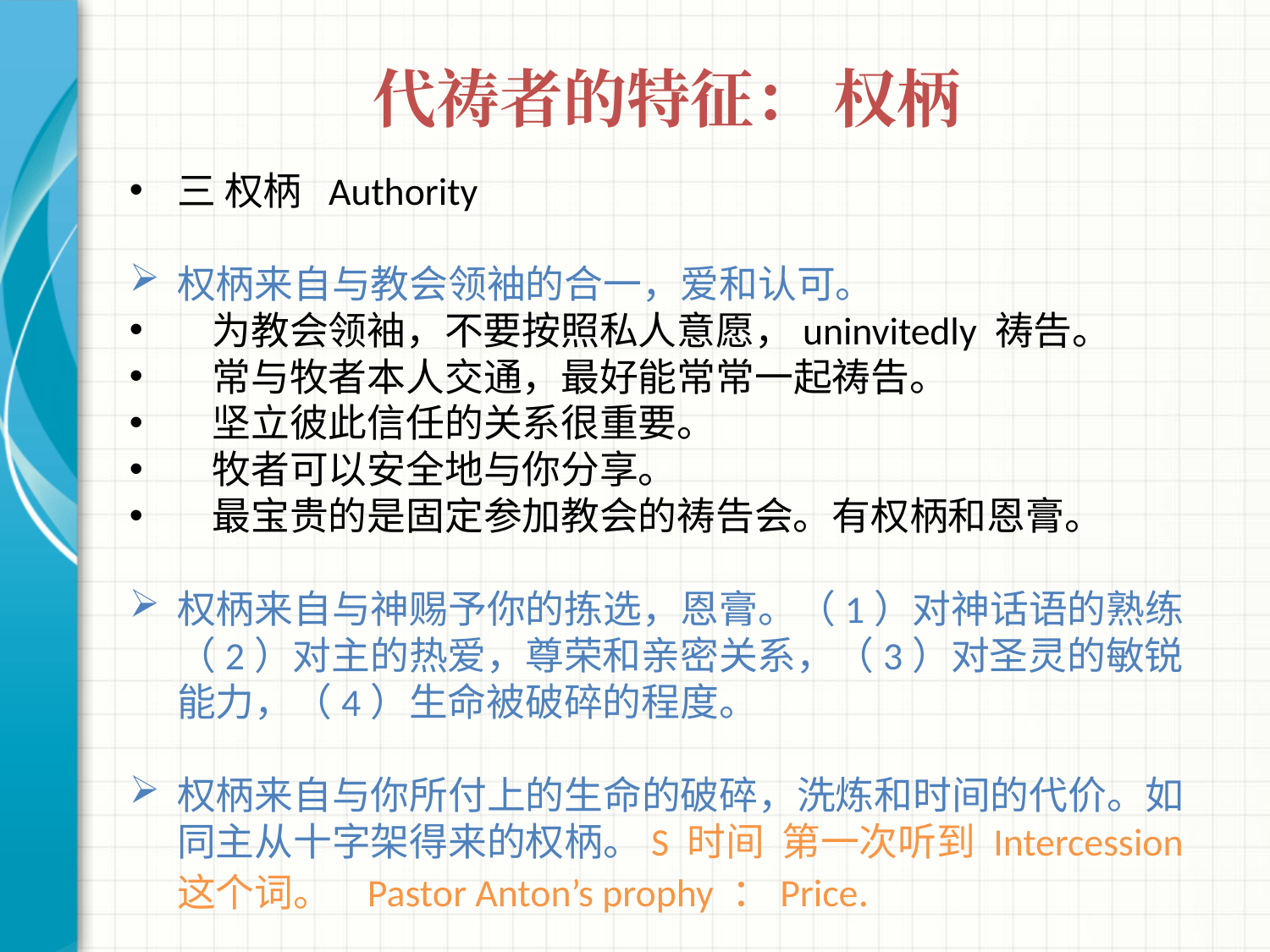

# 代祷者的特征： 权柄

三 权柄  Authority

权柄来自与教会领袖的合一，爱和认可。
   为教会领袖，不要按照私人意愿，uninvitedly 祷告。
   常与牧者本人交通，最好能常常一起祷告。
   坚立彼此信任的关系很重要。
   牧者可以安全地与你分享。
   最宝贵的是固定参加教会的祷告会。有权柄和恩膏。

权柄来自与神赐予你的拣选，恩膏。（1）对神话语的熟练（2）对主的热爱，尊荣和亲密关系，（3）对圣灵的敏锐能力，（4）生命被破碎的程度。

权柄来自与你所付上的生命的破碎，洗炼和时间的代价。如同主从十字架得来的权柄。S 时间  第一次听到 Intercession  这个词。   Pastor Anton’s prophy ：Price.